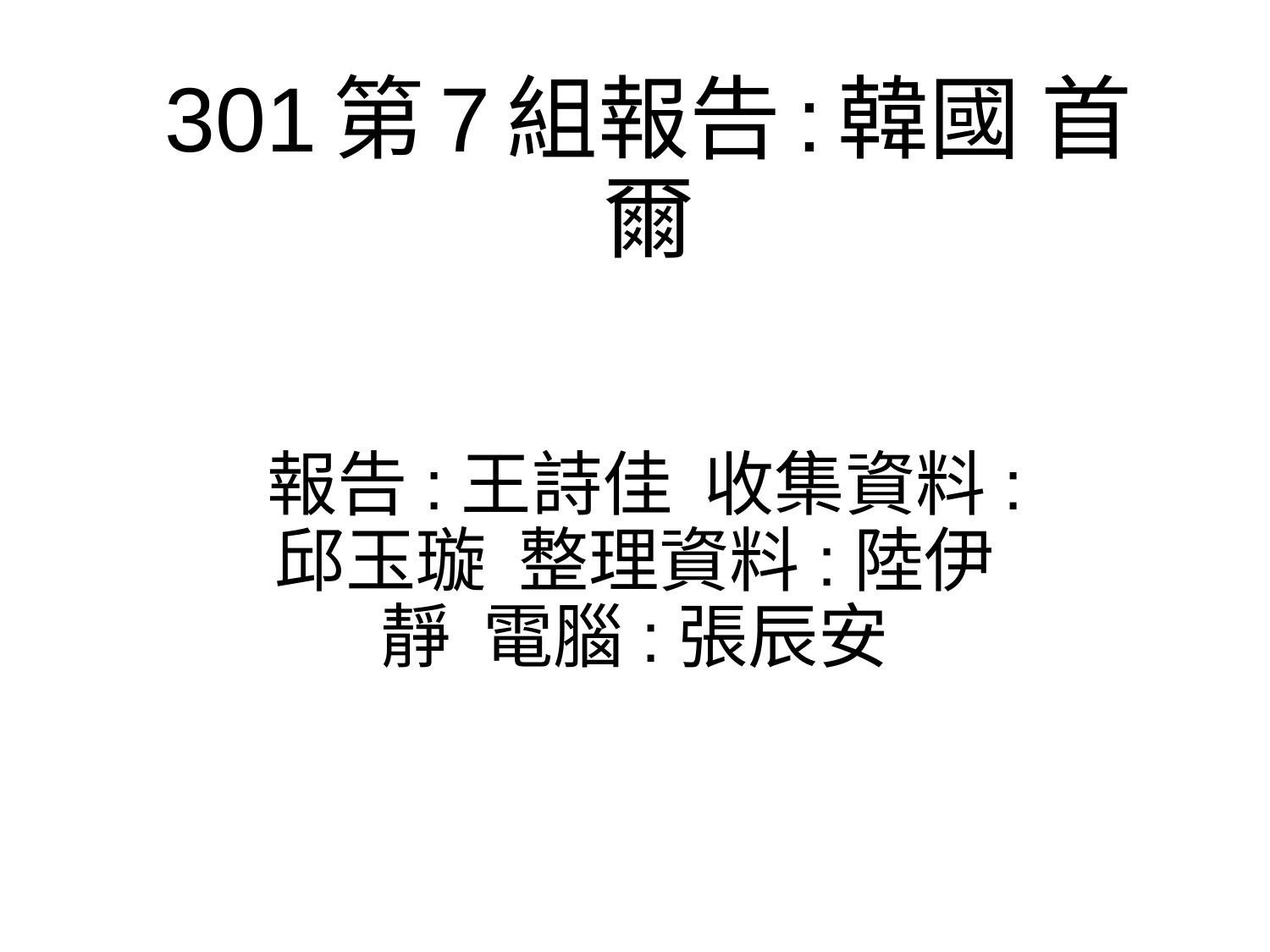

# 301第7組報告:韓國 首爾
報告:王詩佳  收集資料:邱玉璇  整理資料:陸伊靜  電腦:張辰安